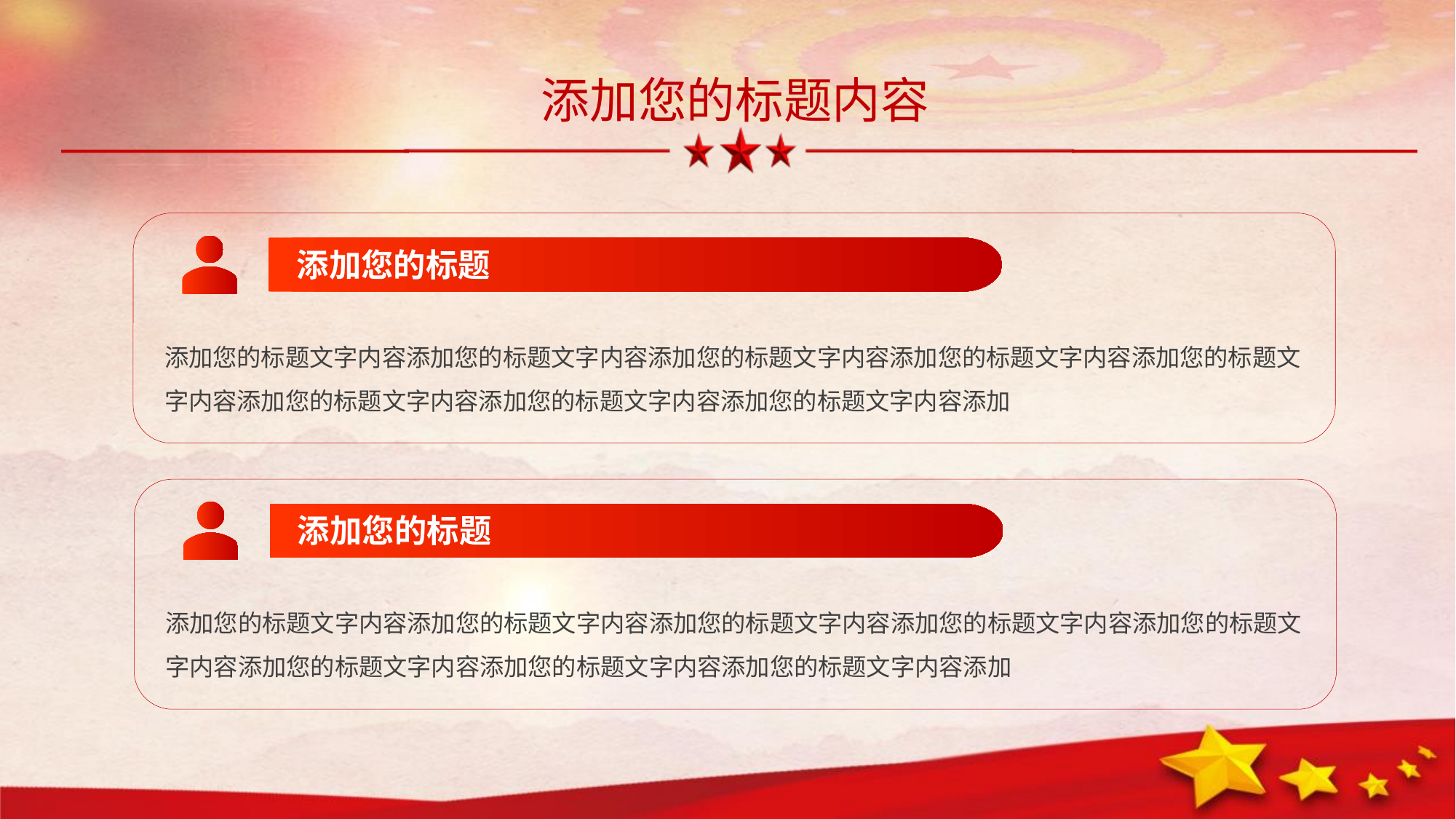

添加您的标题
添加您的标题文字内容添加您的标题文字内容添加您的标题文字内容添加您的标题文字内容添加您的标题文字内容添加您的标题文字内容添加您的标题文字内容添加您的标题文字内容添加

添加您的标题
添加您的标题文字内容添加您的标题文字内容添加您的标题文字内容添加您的标题文字内容添加您的标题文字内容添加您的标题文字内容添加您的标题文字内容添加您的标题文字内容添加